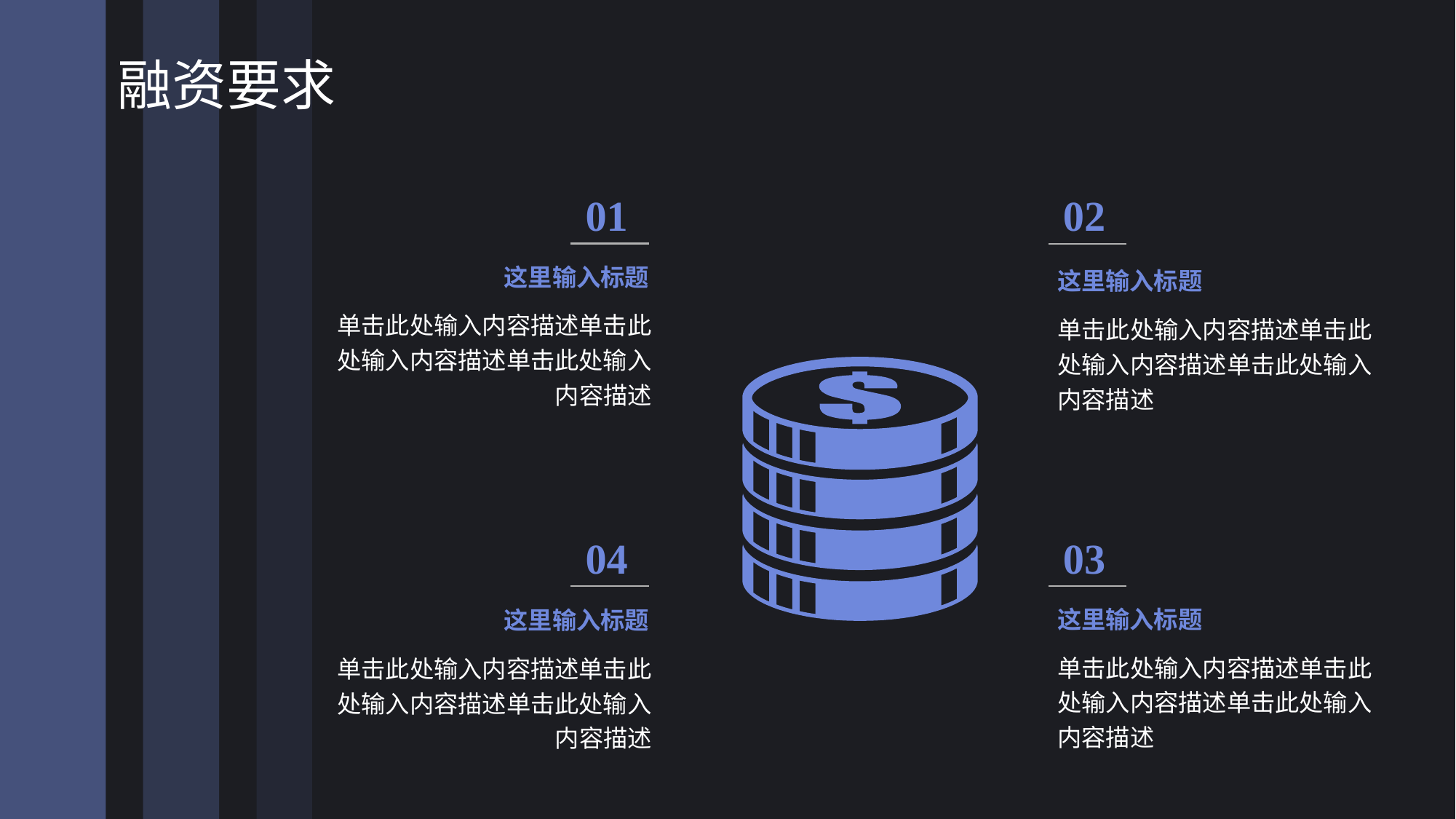

# 融资要求
01
02
这里输入标题
这里输入标题
单击此处输入内容描述单击此处输入内容描述单击此处输入内容描述
单击此处输入内容描述单击此处输入内容描述单击此处输入内容描述

04
03
这里输入标题
这里输入标题
单击此处输入内容描述单击此处输入内容描述单击此处输入内容描述
单击此处输入内容描述单击此处输入内容描述单击此处输入内容描述